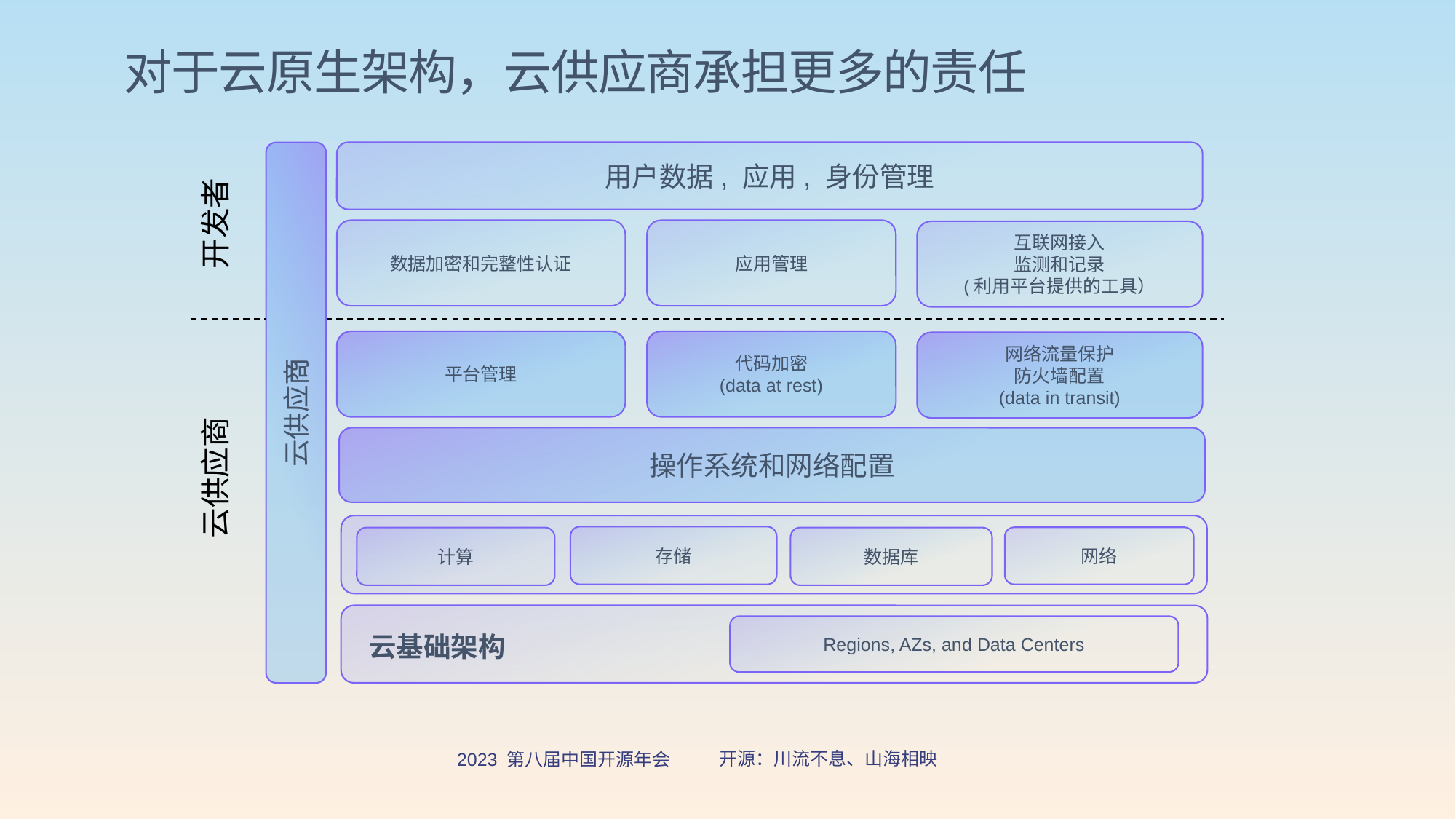

对于云原生架构，云供应商承担更多的责任
用户数据, 应用, 身份管理
开发者
应用管理
数据加密和完整性认证
互联网接入
监测和记录
(利用平台提供的工具）
代码加密
(data at rest)
平台管理
网络流量保护
防火墙配置
(data in transit)
云供应商
操作系统和网络配置
云供应商

存储
网络
计算
数据库

Regions, AZs, and Data Centers
云基础架构